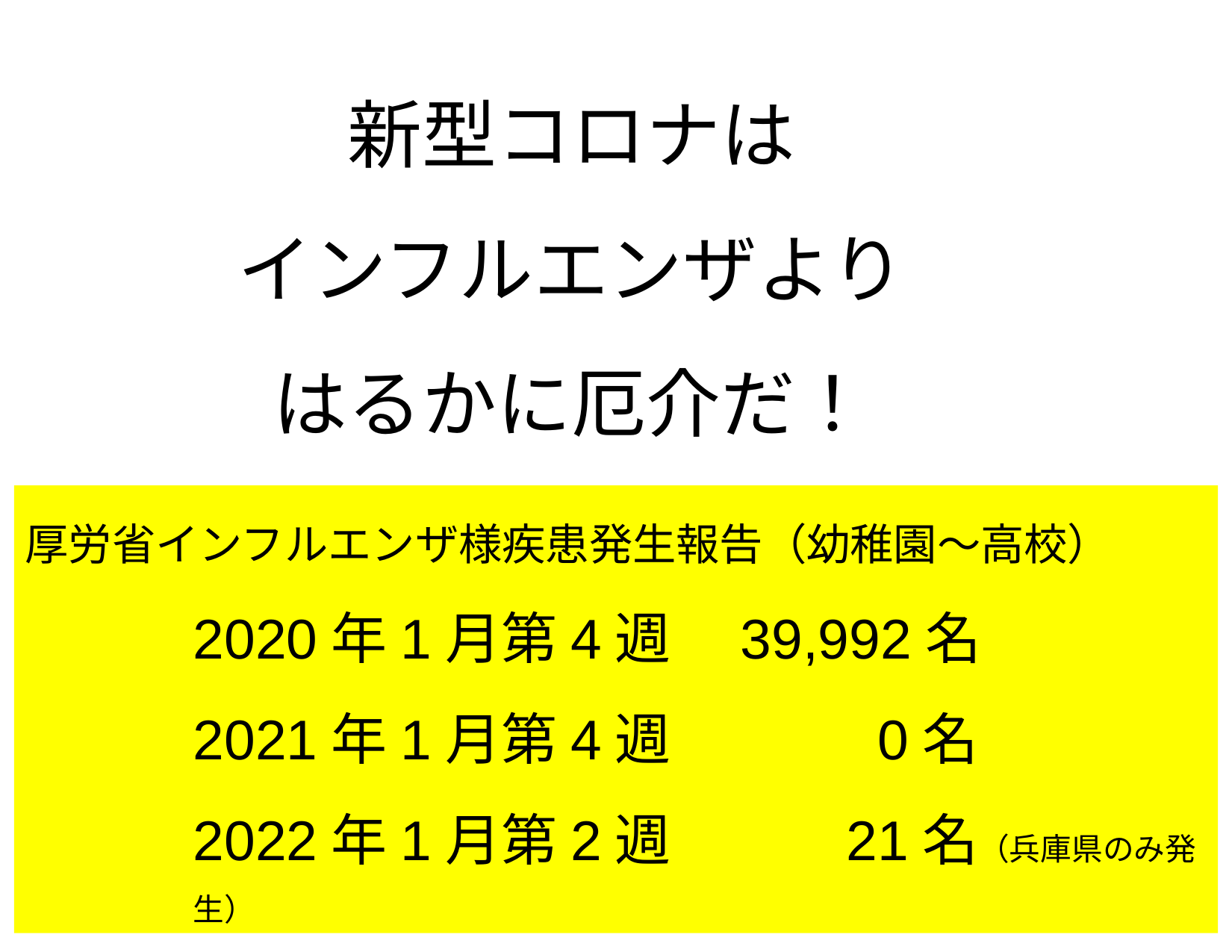

新型コロナは
インフルエンザより
はるかに厄介だ！
厚労省インフルエンザ様疾患発生報告（幼稚園～高校）
2020年1月第4週　39,992名
2021年1月第4週　　　  0名
2022年1月第2週　　    21名（兵庫県のみ発生）